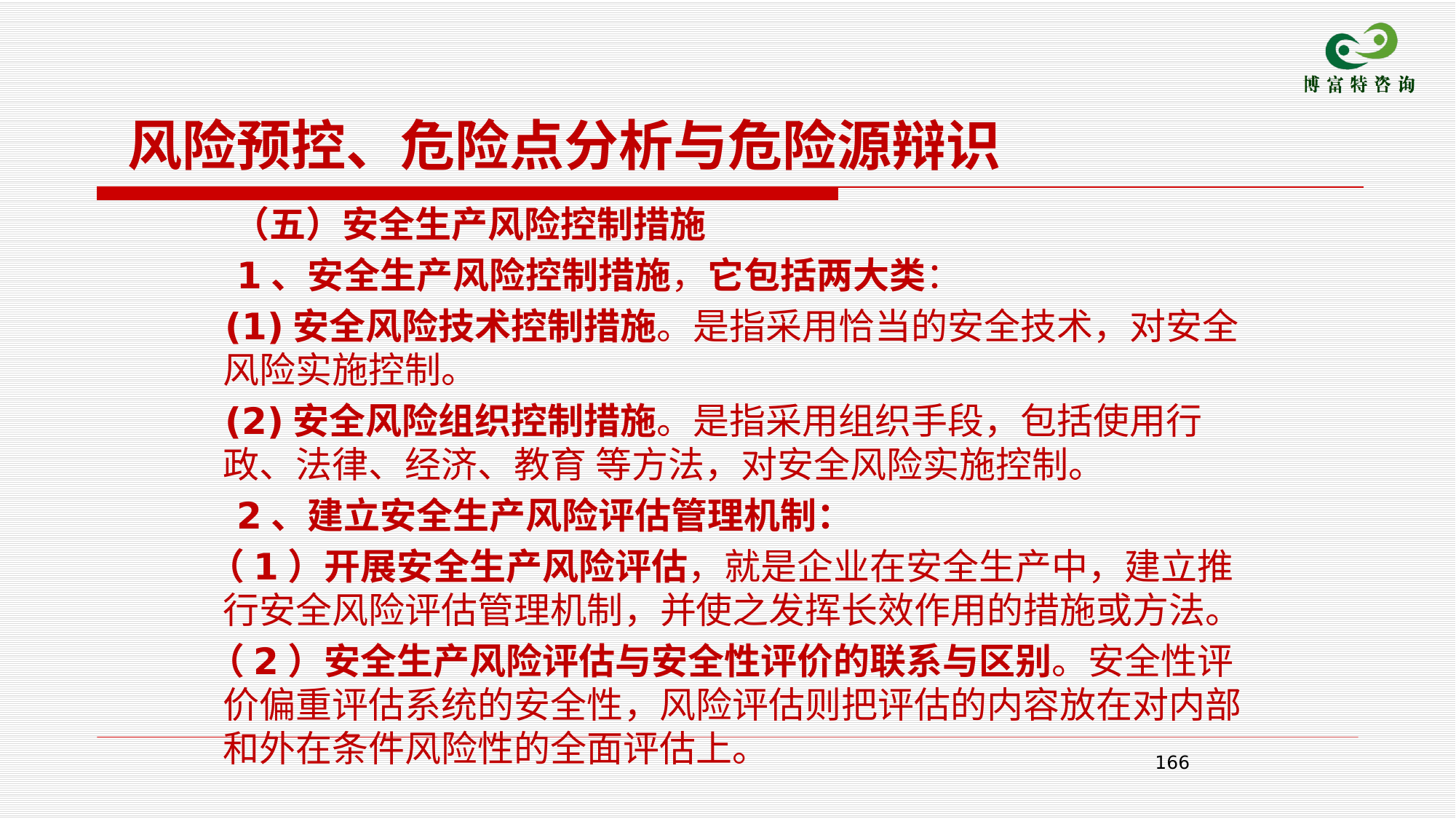

风险预控、危险点分析与危险源辩识
       （五）安全生产风险控制措施
      1、安全生产风险控制措施，它包括两大类：
     (1)安全风险技术控制措施。是指采用恰当的安全技术，对安全风险实施控制。
     (2)安全风险组织控制措施。是指采用组织手段，包括使用行政、法律、经济、教育 等方法，对安全风险实施控制。
      2、建立安全生产风险评估管理机制：
    （1）开展安全生产风险评估，就是企业在安全生产中，建立推行安全风险评估管理机制，并使之发挥长效作用的措施或方法。
    （2）安全生产风险评估与安全性评价的联系与区别。安全性评价偏重评估系统的安全性，风险评估则把评估的内容放在对内部和外在条件风险性的全面评估上。

166